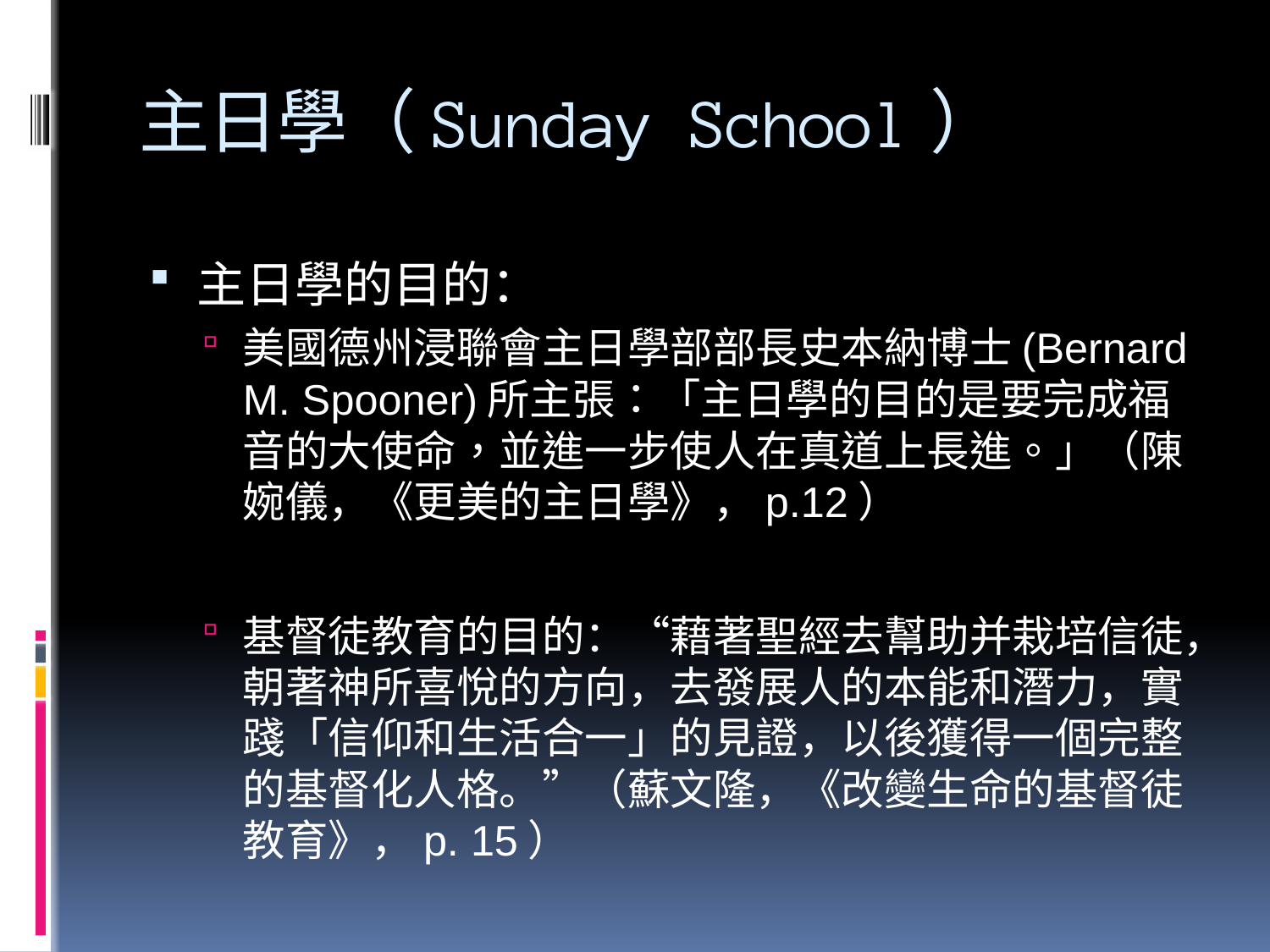

# 主日學（Sunday School）
主日學的目的：
美國德州浸聯會主日學部部長史本納博士(Bernard M. Spooner)所主張：「主日學的目的是要完成福音的大使命，並進一步使人在真道上長進。」（陳婉儀，《更美的主日學》，p.12）

基督徒教育的目的：“藉著聖經去幫助并栽培信徒，朝著神所喜悅的方向，去發展人的本能和潛力，實踐「信仰和生活合一」的見證，以後獲得一個完整的基督化人格。”（蘇文隆，《改變生命的基督徒教育》，p. 15）